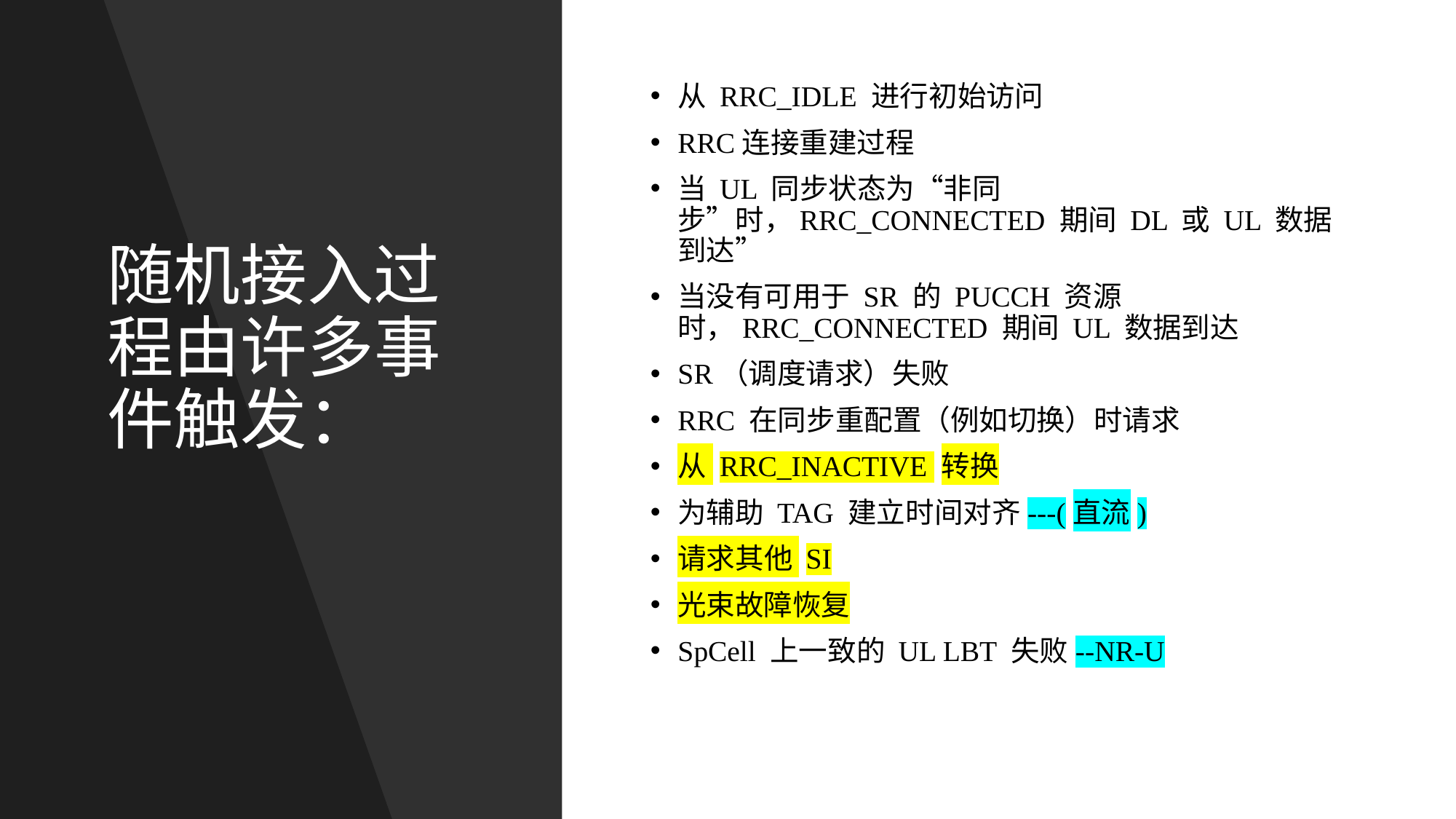

# 随机接入过程由许多事件触发：
从 RRC_IDLE 进行初始访问
RRC连接重建过程
当 UL 同步状态为“非同步”时，RRC_CONNECTED 期间 DL 或 UL 数据到达”
当没有可用于 SR 的 PUCCH 资源时，RRC_CONNECTED 期间 UL 数据到达
SR（调度请求）失败
RRC 在同步重配置（例如切换）时请求
从 RRC_INACTIVE 转换
为辅助 TAG 建立时间对齐---(直流)
请求其他 SI
光束故障恢复
SpCell 上一致的 UL LBT 失败--NR-U